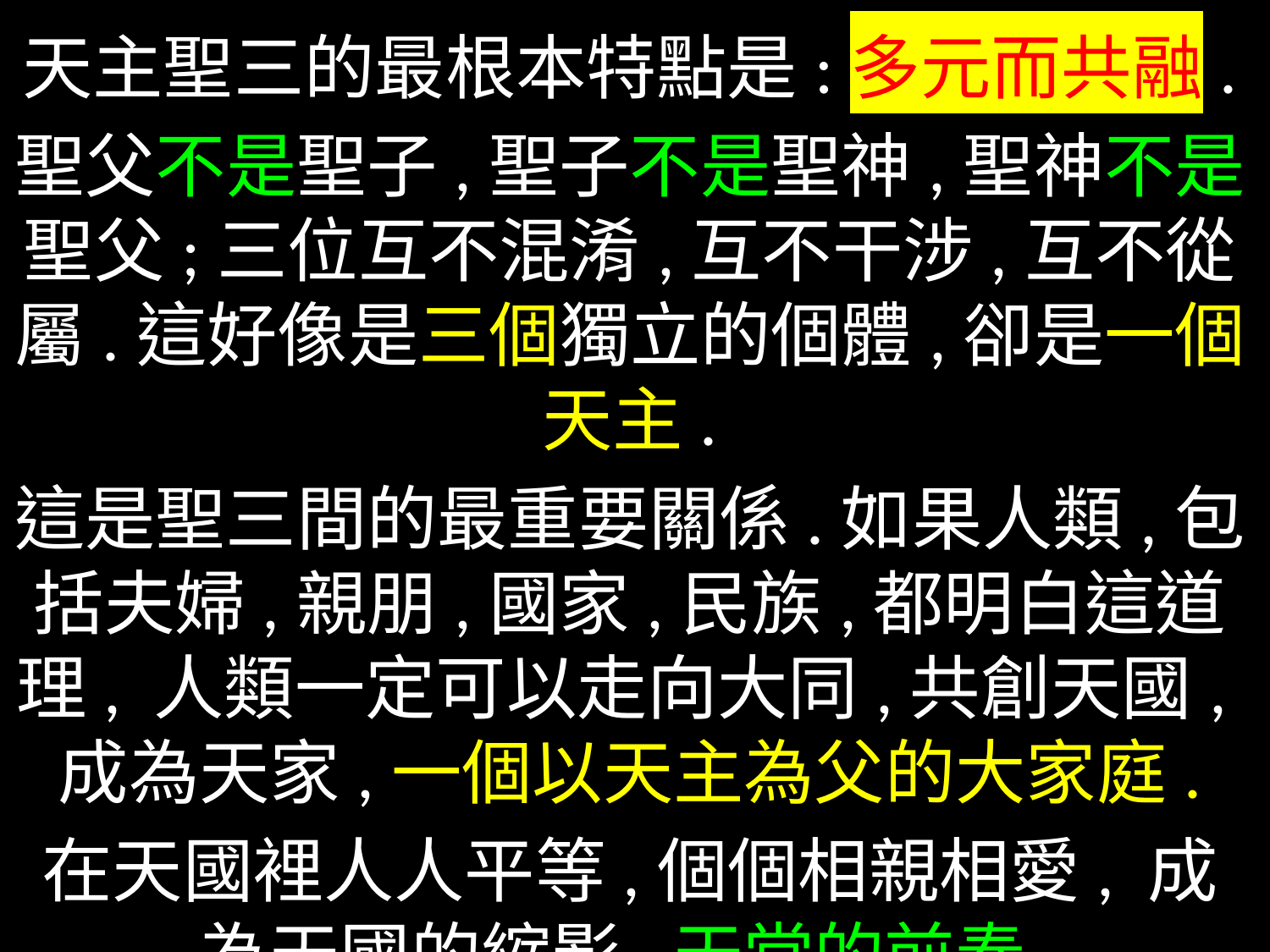

天主聖三的最根本特點是:多元而共融.
聖父不是聖子,聖子不是聖神,聖神不是聖父;三位互不混淆,互不干涉,互不從屬.這好像是三個獨立的個體,卻是一個天主.
這是聖三間的最重要關係.如果人類,包括夫婦,親朋,國家,民族,都明白這道理, 人類一定可以走向大同,共創天國,成為天家,一個以天主為父的大家庭.
在天國裡人人平等,個個相親相愛, 成為天國的縮影,天堂的前奏.